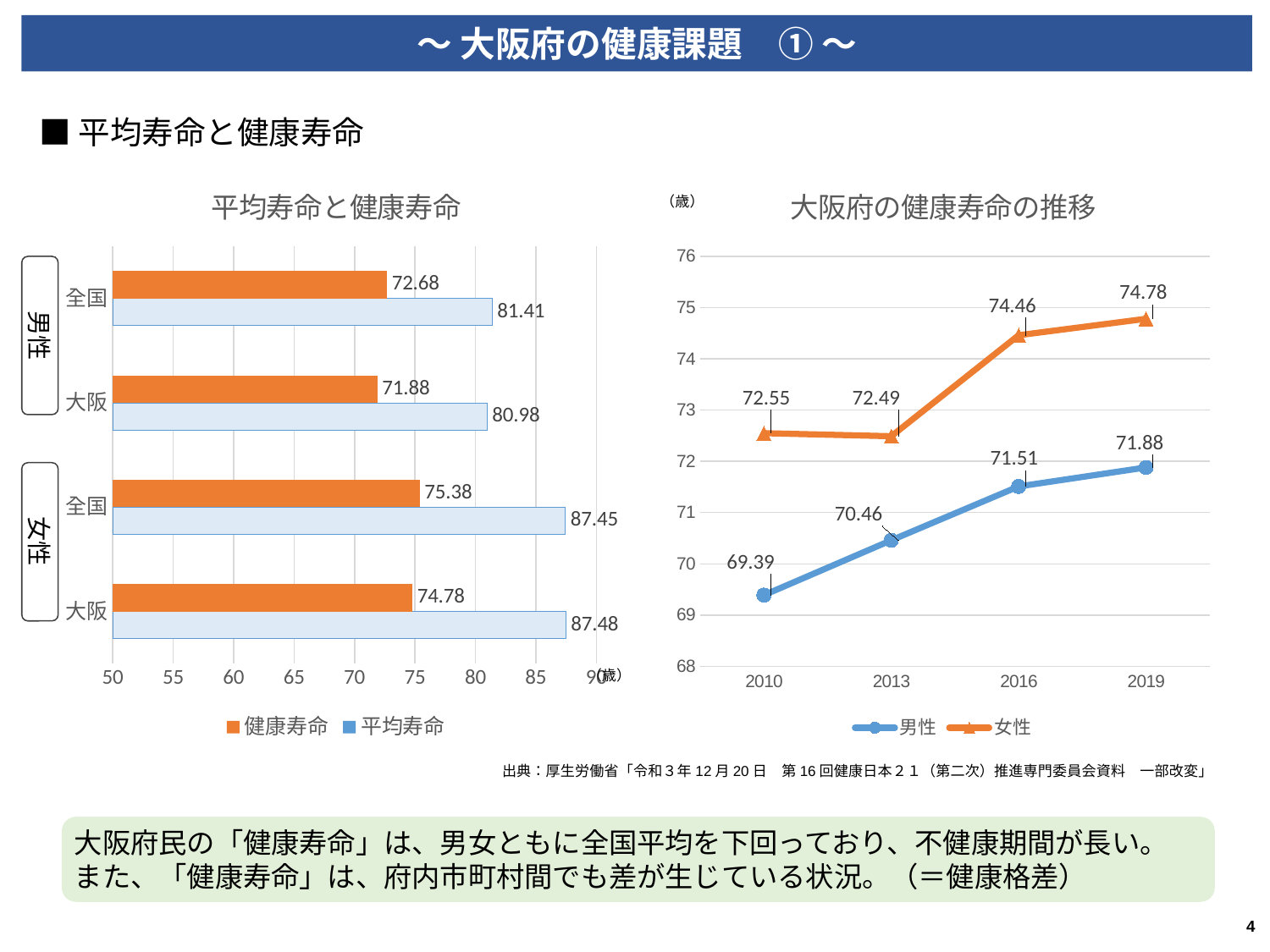

～ 大阪府の健康課題　① ～
■平均寿命と健康寿命

### Chart: 大阪府の健康寿命の推移

| Category | 男性 | 女性 |
|---|---|---|
| 2010 | 69.39 | 72.55 |
| 2013 | 70.46 | 72.49 |
| 2016 | 71.51 | 74.46 |
| 2019 | 71.88 | 74.78 |

### Chart: 平均寿命と健康寿命

| Category | 平均寿命 | 健康寿命 |
|---|---|---|
| 大阪 | 87.48 | 74.78 |
| 全国 | 87.45 | 75.38 |
| 大阪 | 80.98 | 71.88 |
| 全国 | 81.41 | 72.68 |
（歳）
男性
女性
（歳）
出典：厚生労働省「令和３年12月20日　第16回健康日本２１（第二次）推進専門委員会資料　一部改変」
大阪府民の「健康寿命」は、男女ともに全国平均を下回っており、不健康期間が長い。
また、「健康寿命」は、府内市町村間でも差が生じている状況。（＝健康格差）
4